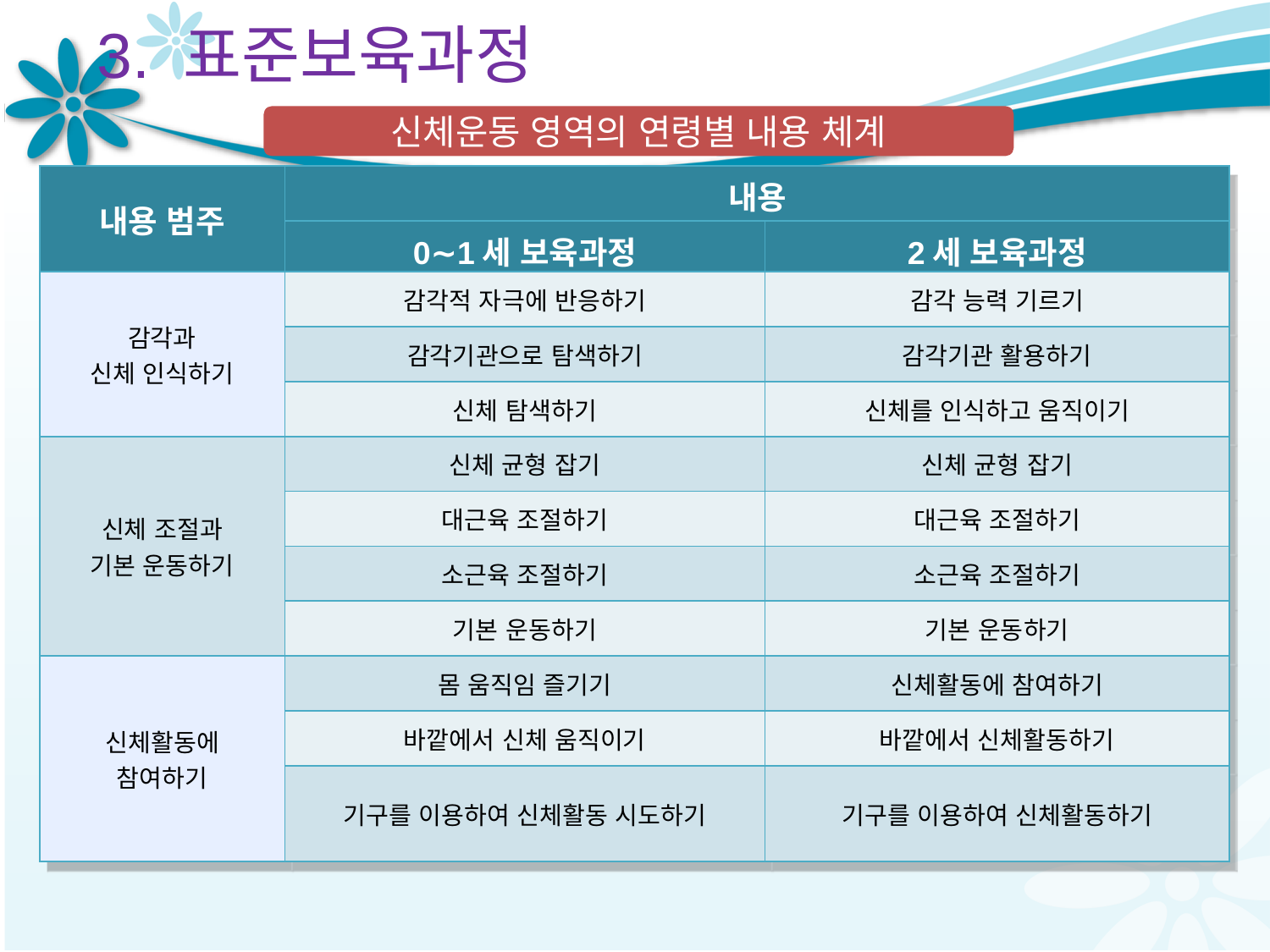

3. 표준보육과정
신체운동 영역의 연령별 내용 체계
| 내용 범주 | 내용 |  |
| --- | --- | --- |
|  | 0∼1세 보육과정 | 2세 보육과정 |
| 감각과 신체 인식하기 | 감각적 자극에 반응하기 | 감각 능력 기르기 |
|  | 감각기관으로 탐색하기 | 감각기관 활용하기 |
|  | 신체 탐색하기 | 신체를 인식하고 움직이기 |
| 신체 조절과 기본 운동하기 | 신체 균형 잡기 | 신체 균형 잡기 |
|  | 대근육 조절하기 | 대근육 조절하기 |
|  | 소근육 조절하기 | 소근육 조절하기 |
|  | 기본 운동하기 | 기본 운동하기 |
| 신체활동에 참여하기 | 몸 움직임 즐기기 | 신체활동에 참여하기 |
|  | 바깥에서 신체 움직이기 | 바깥에서 신체활동하기 |
|  | 기구를 이용하여 신체활동 시도하기 | 기구를 이용하여 신체활동하기 |